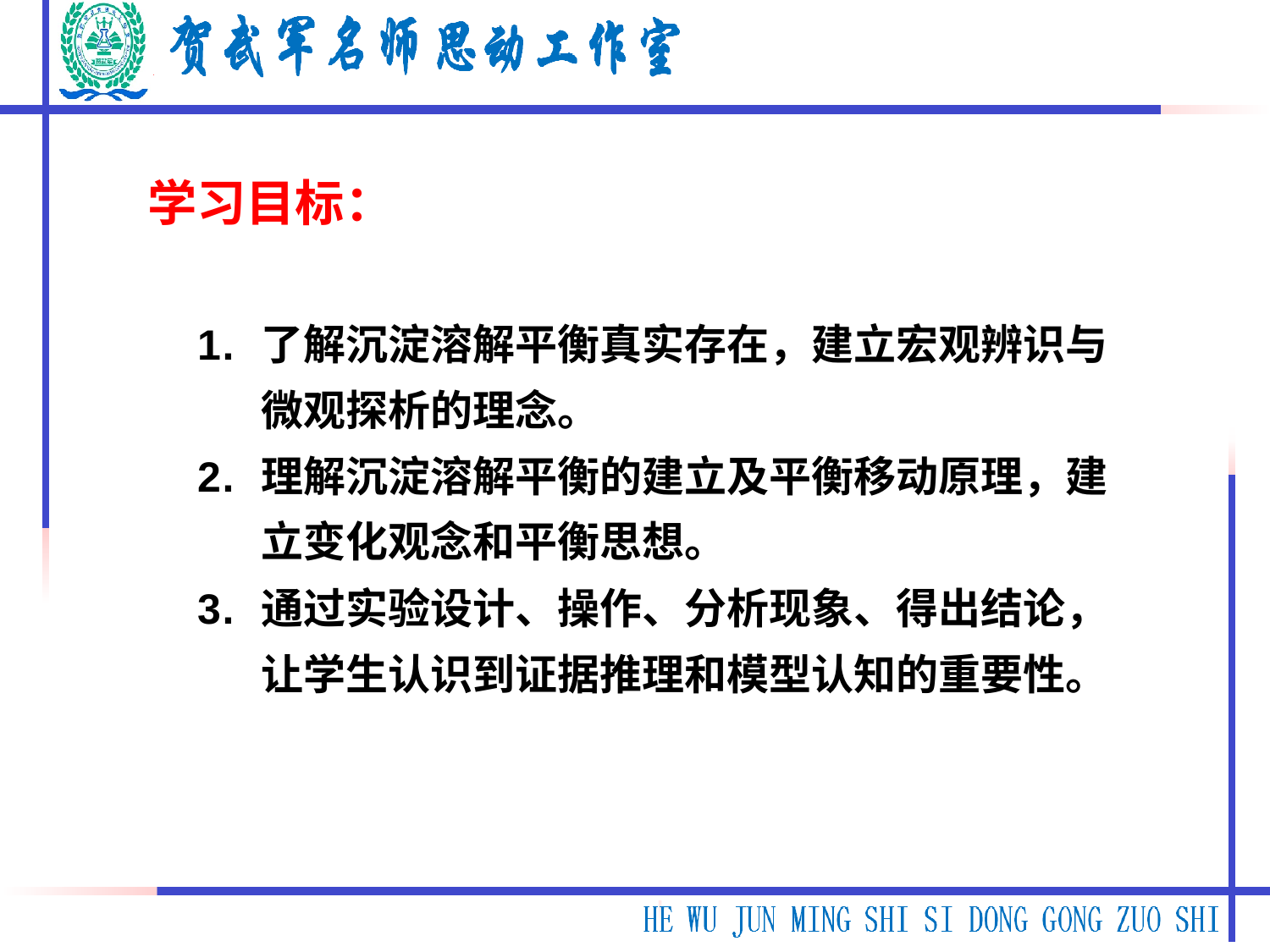

学习目标：
了解沉淀溶解平衡真实存在，建立宏观辨识与微观探析的理念。
理解沉淀溶解平衡的建立及平衡移动原理，建立变化观念和平衡思想。
通过实验设计、操作、分析现象、得出结论，让学生认识到证据推理和模型认知的重要性。